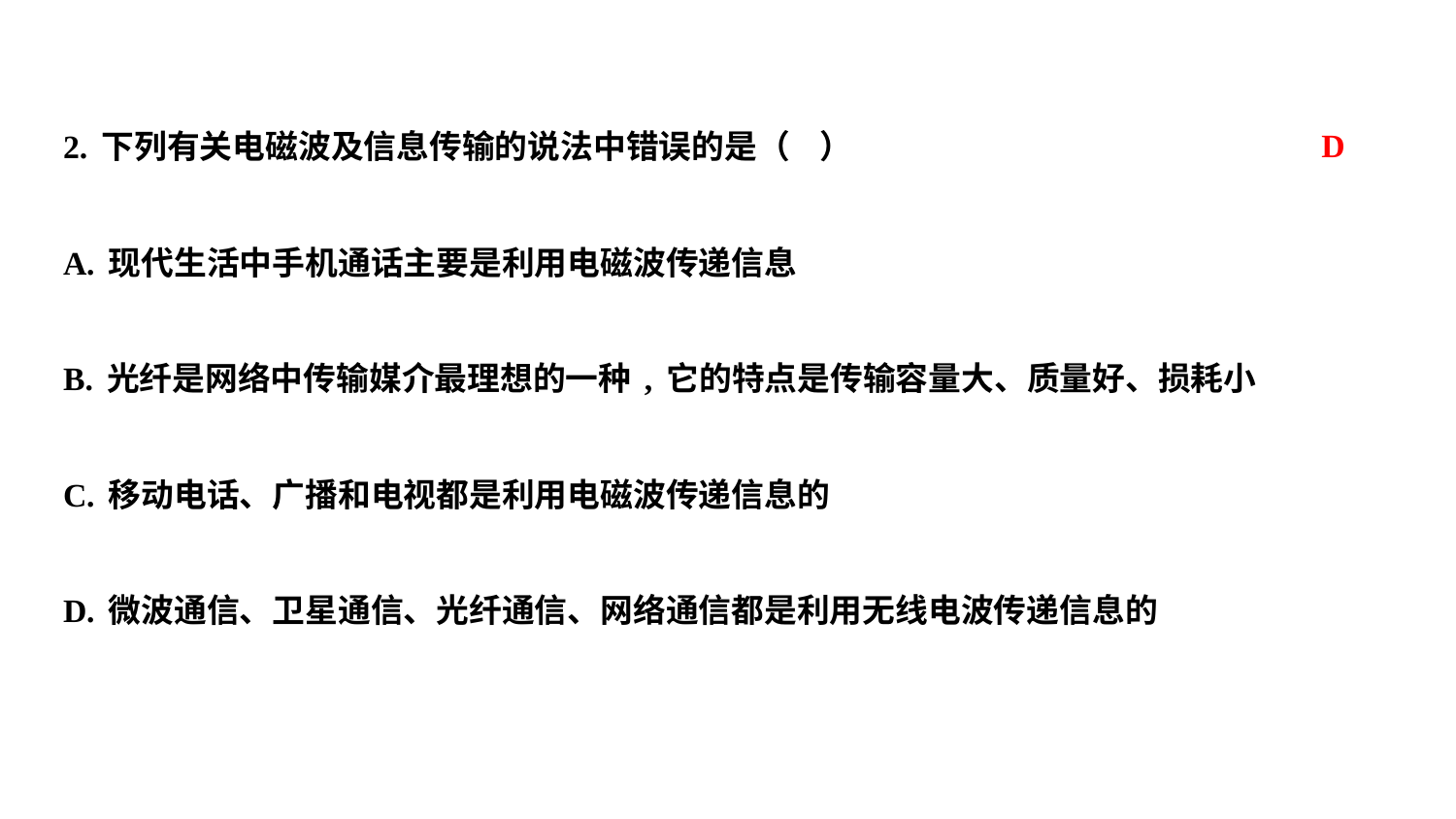

D
2.下列有关电磁波及信息传输的说法中错误的是（    ）
A.现代生活中手机通话主要是利用电磁波传递信息
B.光纤是网络中传输媒介最理想的一种,它的特点是传输容量大、质量好、损耗小
C.移动电话、广播和电视都是利用电磁波传递信息的
D.微波通信、卫星通信、光纤通信、网络通信都是利用无线电波传递信息的